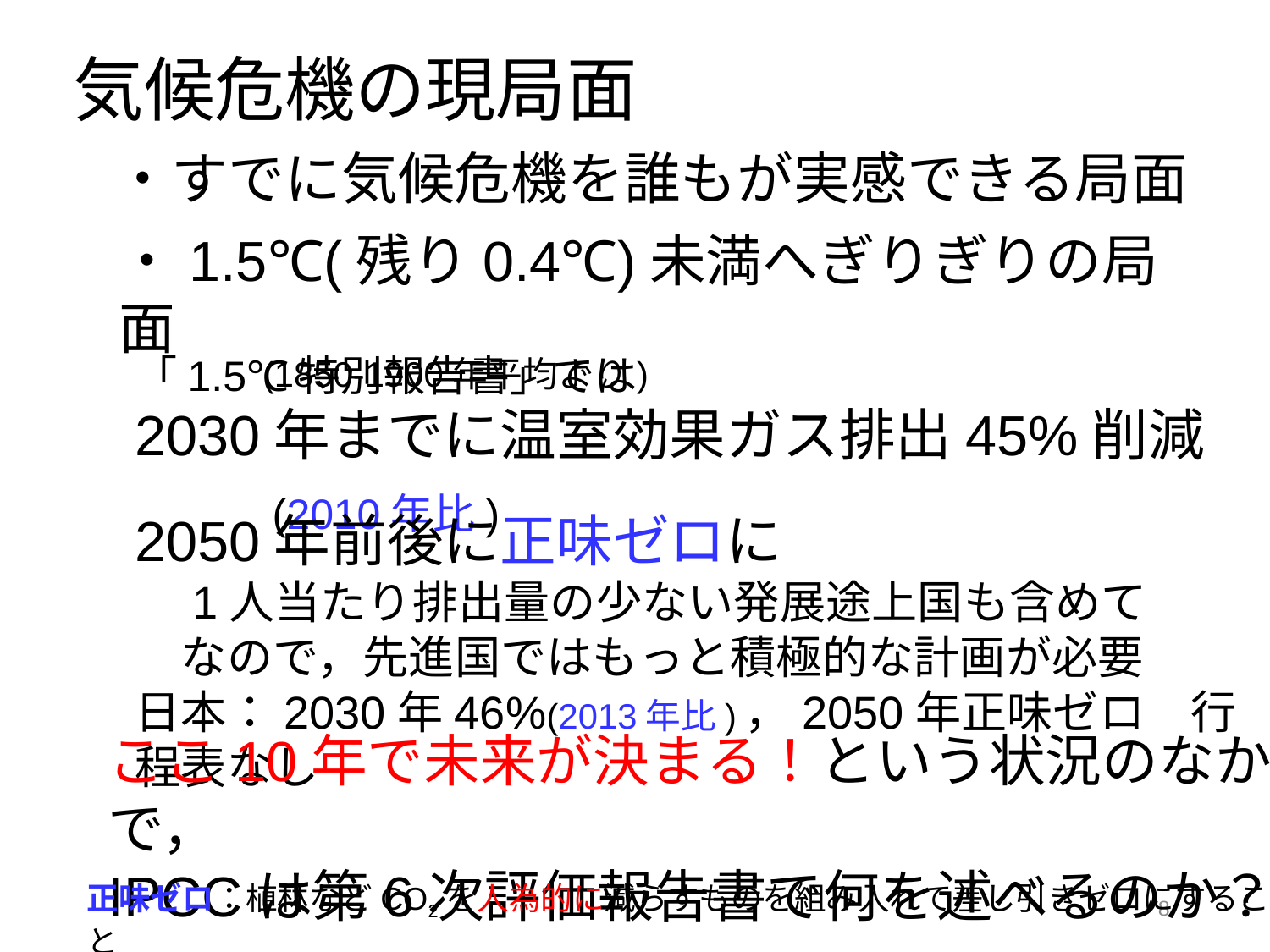

気候危機の現局面
・すでに気候危機を誰もが実感できる局面
・1.5℃(残り0.4℃)未満へぎりぎりの局面
　　　 (1850-1900年平均より)
「1.5℃特別報告書」では
2030年までに温室効果ガス排出45%削減
　　　　　　　　　　　　　　　　　　　　　　　　　　　　　(2010年比)
2050年前後に正味ゼロに
　1人当たり排出量の少ない発展途上国も含めて
　なので，先進国ではもっと積極的な計画が必要
日本：2030年46%(2013年比)，2050年正味ゼロ　行程表なし
ここ10年で未来が決まる！という状況のなかで，
IPCCは第6次評価報告書で何を述べるのか？
正味ゼロ：植林などCO2を人為的に減らすものを組み入れて差し引きゼロにすること
8